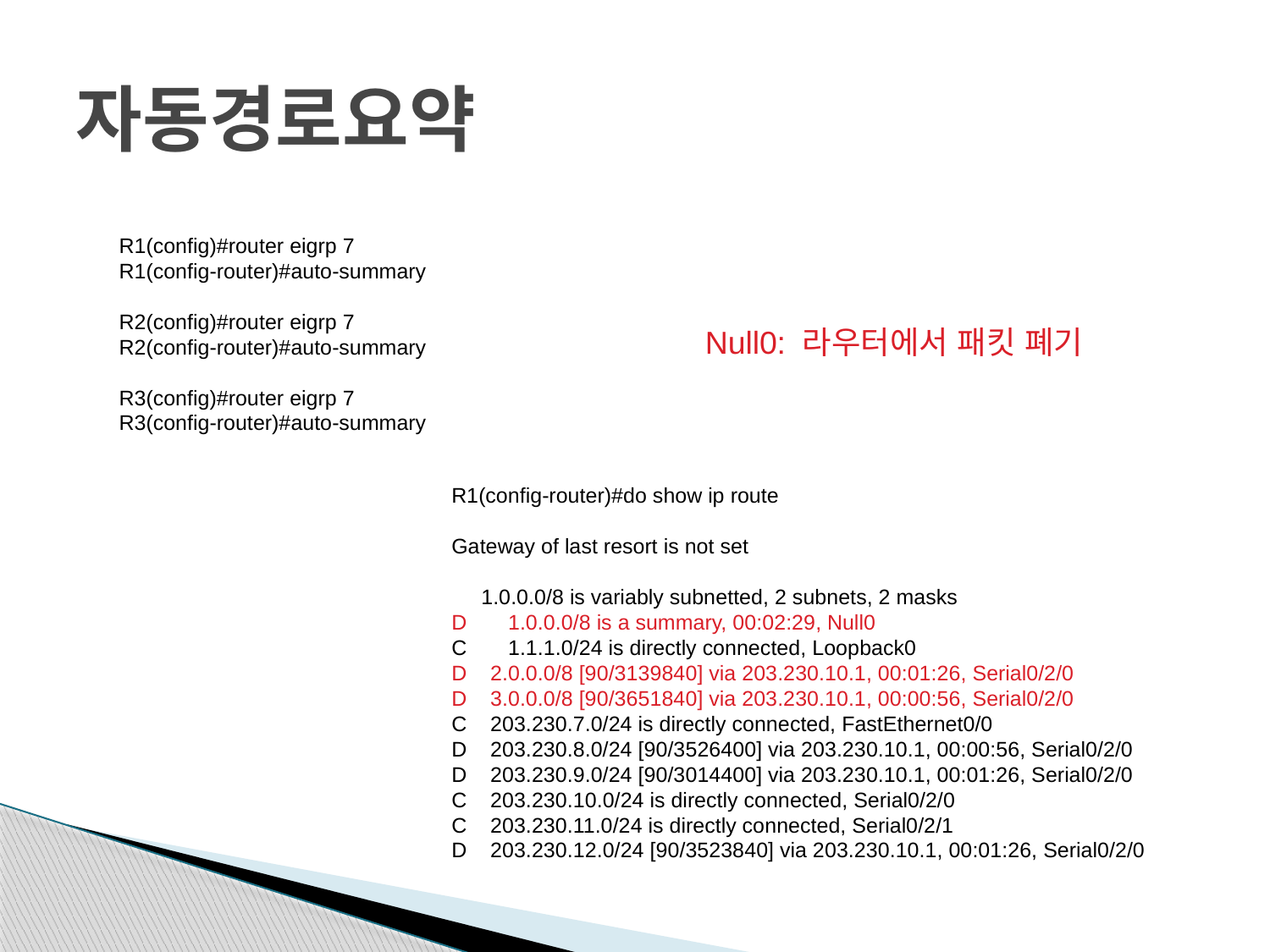

# 자동경로요약
R1(config)#router eigrp 7
R1(config-router)#auto-summary

R2(config)#router eigrp 7
R2(config-router)#auto-summary

R3(config)#router eigrp 7
R3(config-router)#auto-summary
Null0: 라우터에서 패킷 폐기
R1(config-router)#do show ip route

Gateway of last resort is not set

     1.0.0.0/8 is variably subnetted, 2 subnets, 2 masks
D       1.0.0.0/8 is a summary, 00:02:29, Null0
C       1.1.1.0/24 is directly connected, Loopback0
D    2.0.0.0/8 [90/3139840] via 203.230.10.1, 00:01:26, Serial0/2/0
D    3.0.0.0/8 [90/3651840] via 203.230.10.1, 00:00:56, Serial0/2/0
C    203.230.7.0/24 is directly connected, FastEthernet0/0
D    203.230.8.0/24 [90/3526400] via 203.230.10.1, 00:00:56, Serial0/2/0
D    203.230.9.0/24 [90/3014400] via 203.230.10.1, 00:01:26, Serial0/2/0
C    203.230.10.0/24 is directly connected, Serial0/2/0
C    203.230.11.0/24 is directly connected, Serial0/2/1
D    203.230.12.0/24 [90/3523840] via 203.230.10.1, 00:01:26, Serial0/2/0